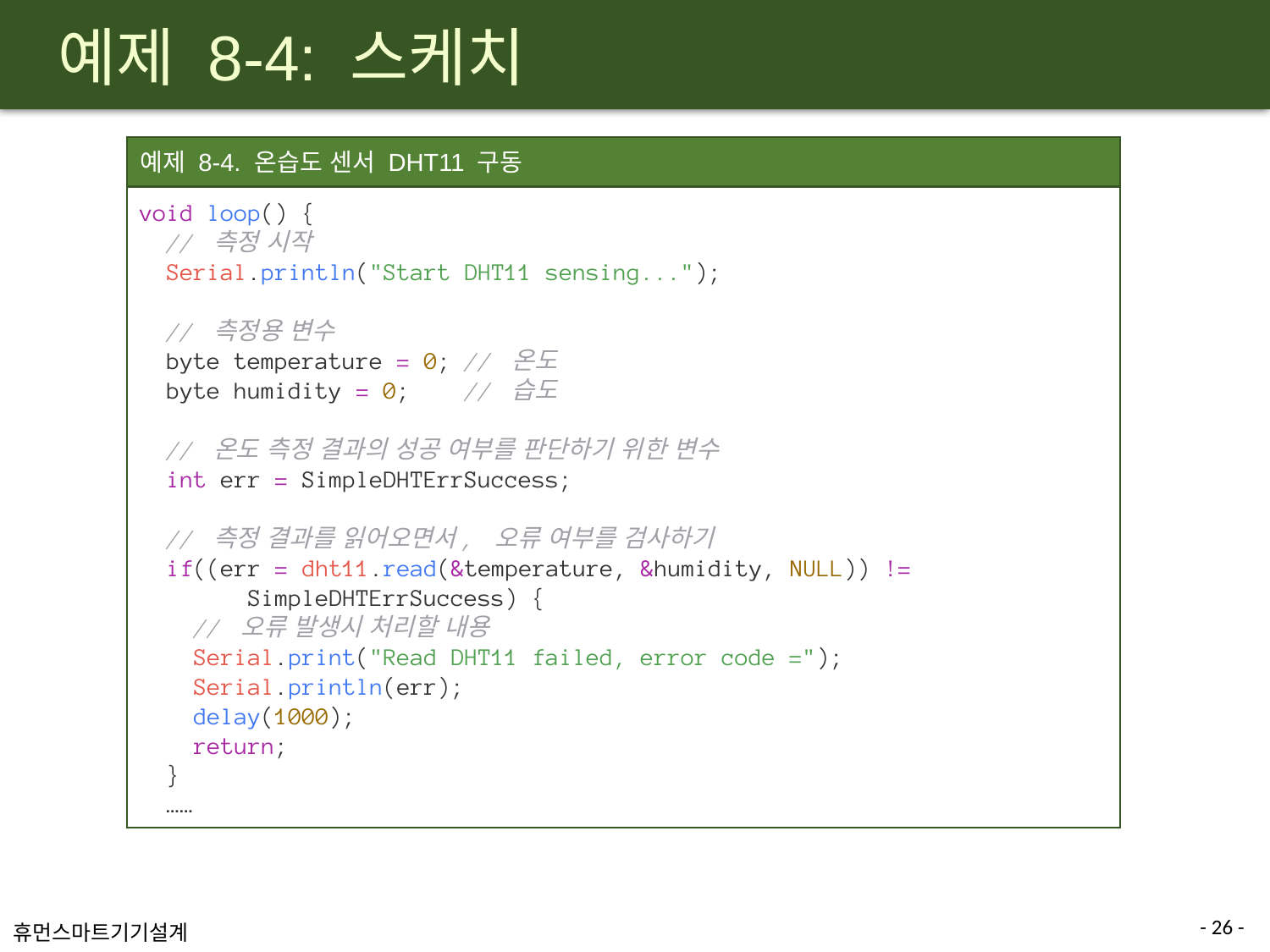

# 예제 8-4: 스케치
예제 8-4. 온습도 센서 DHT11 구동
void loop() {
  // 측정 시작
  Serial.println("Start DHT11 sensing...");

  // 측정용 변수
  byte temperature = 0; // 온도
  byte humidity = 0;    // 습도
  // 온도 측정 결과의 성공 여부를 판단하기 위한 변수
  int err = SimpleDHTErrSuccess;
  // 측정 결과를 읽어오면서, 오류 여부를 검사하기
  if((err = dht11.read(&temperature, &humidity, NULL)) !=
        SimpleDHTErrSuccess) {
    // 오류 발생시 처리할 내용
    Serial.print("Read DHT11 failed, error code =");
    Serial.println(err);
    delay(1000);
    return;
  }
  ……
- 26 -